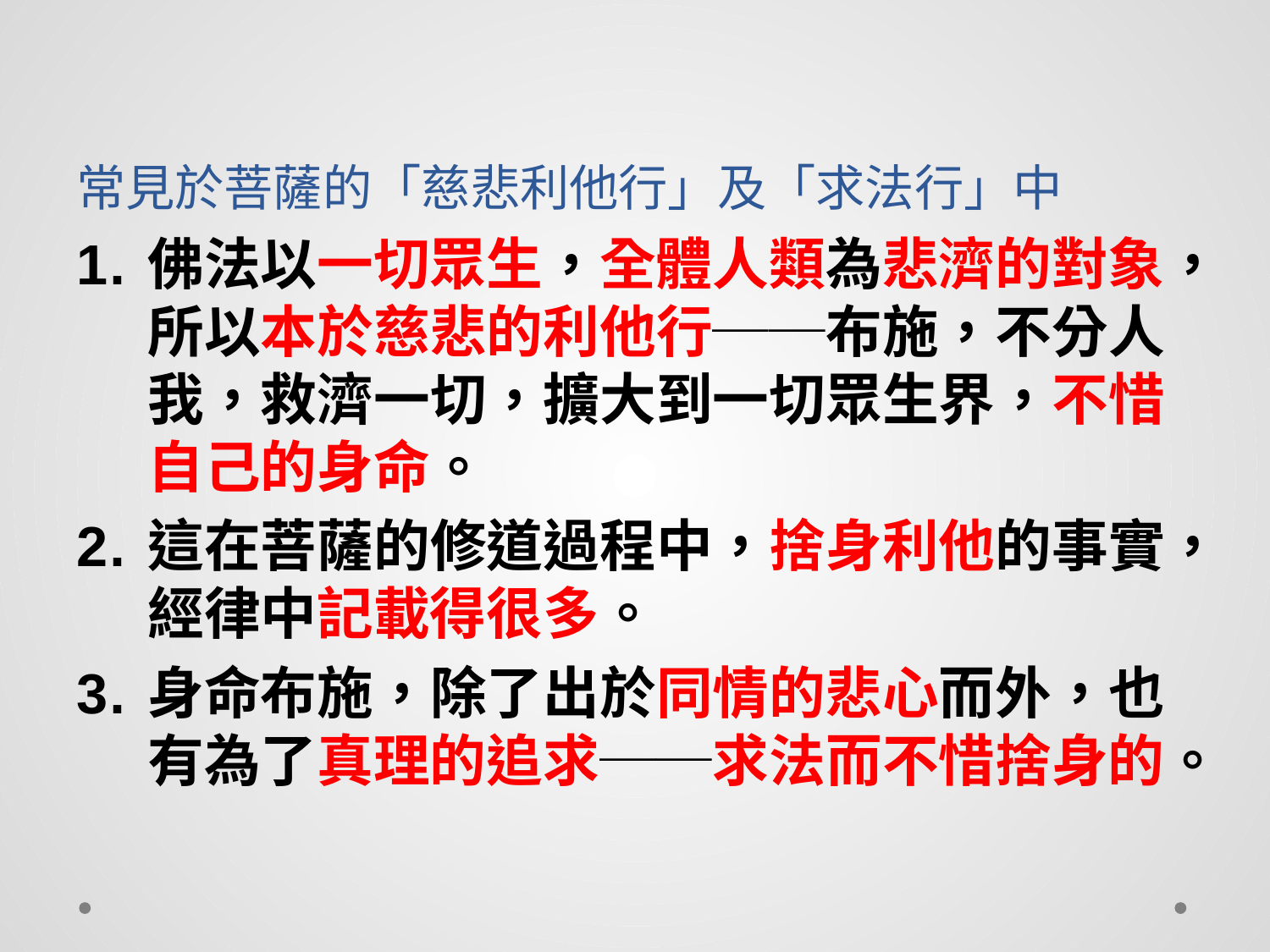

# 常見於菩薩的「慈悲利他行」及「求法行」中
佛法以一切眾生，全體人類為悲濟的對象，所以本於慈悲的利他行──布施，不分人我，救濟一切，擴大到一切眾生界，不惜自己的身命。
這在菩薩的修道過程中，捨身利他的事實，經律中記載得很多。
身命布施，除了出於同情的悲心而外，也有為了真理的追求──求法而不惜捨身的。